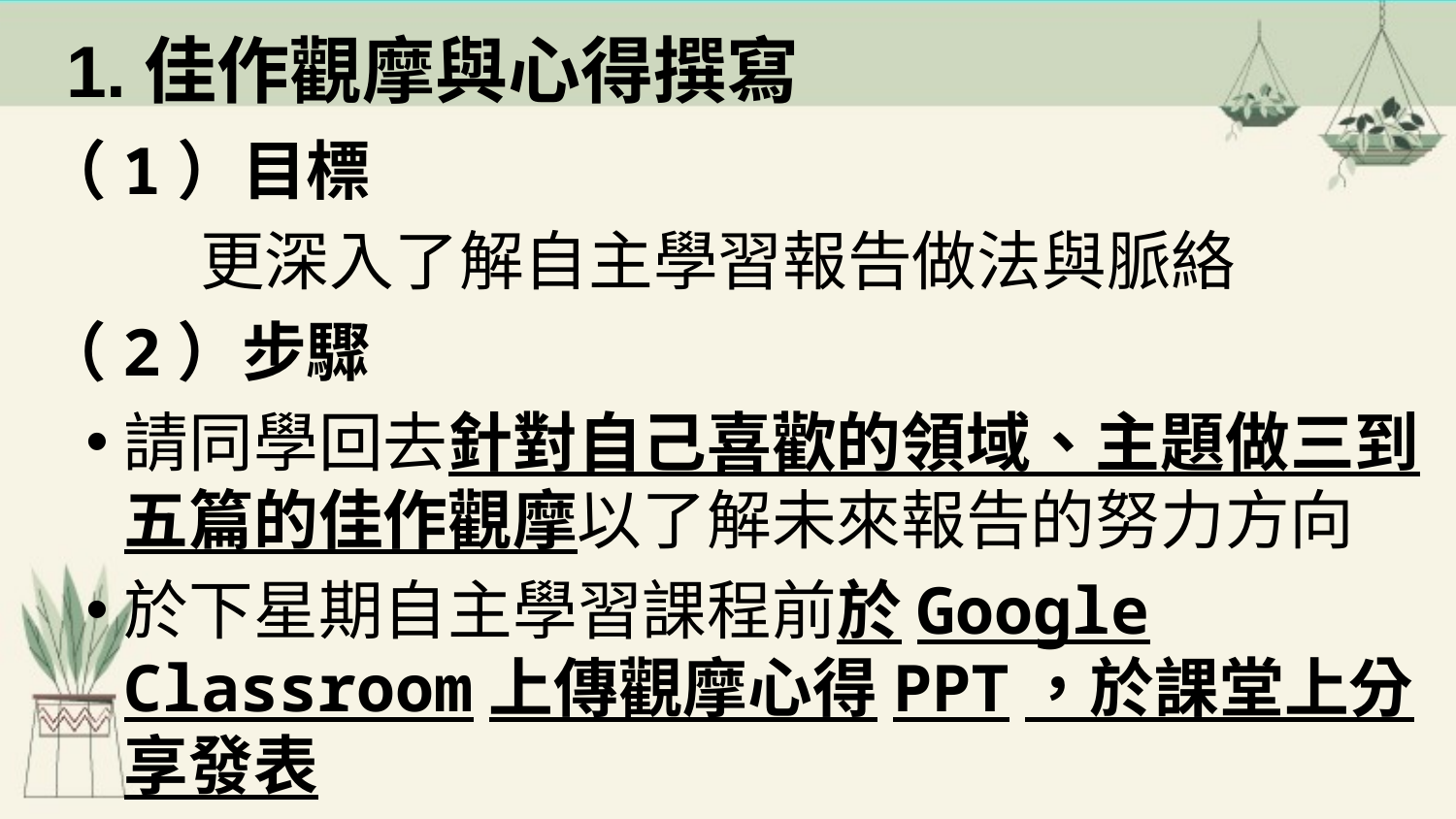

# 1.佳作觀摩與心得撰寫
（1）目標
更深入了解自主學習報告做法與脈絡
（2）步驟
請同學回去針對自己喜歡的領域、主題做三到五篇的佳作觀摩以了解未來報告的努力方向
於下星期自主學習課程前於Google Classroom上傳觀摩心得PPT，於課堂上分享發表